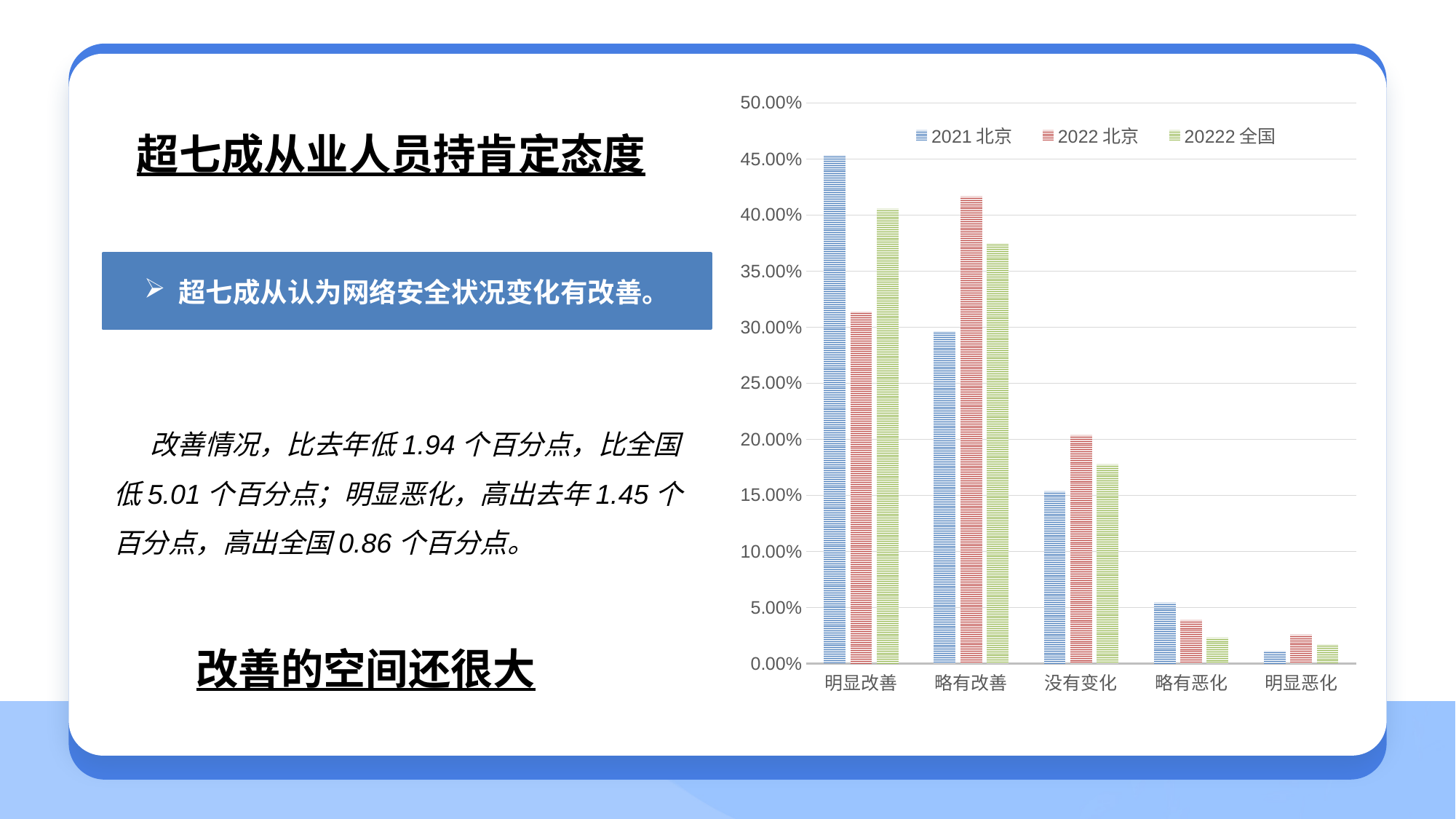

### Chart

| Category | 2021北京 | 2022北京 | 20222全国 |
|---|---|---|---|
| 明显改善 | 0.4538 | 0.3141 | 0.4059 |
| 略有改善 | 0.2966 | 0.4169 | 0.3752 |
| 没有变化 | 0.1541 | 0.204 | 0.1779 |
| 略有恶化 | 0.0547 | 0.039 | 0.0236 |
| 明显恶化 | 0.0115 | 0.026 | 0.0174 |
超七成从业人员持肯定态度
超七成从认为网络安全状况变化有改善。

改善情况，比去年低1.94个百分点，比全国低5.01个百分点；明显恶化，高出去年1.45个百分点，高出全国0.86个百分点。
改善的空间还很大